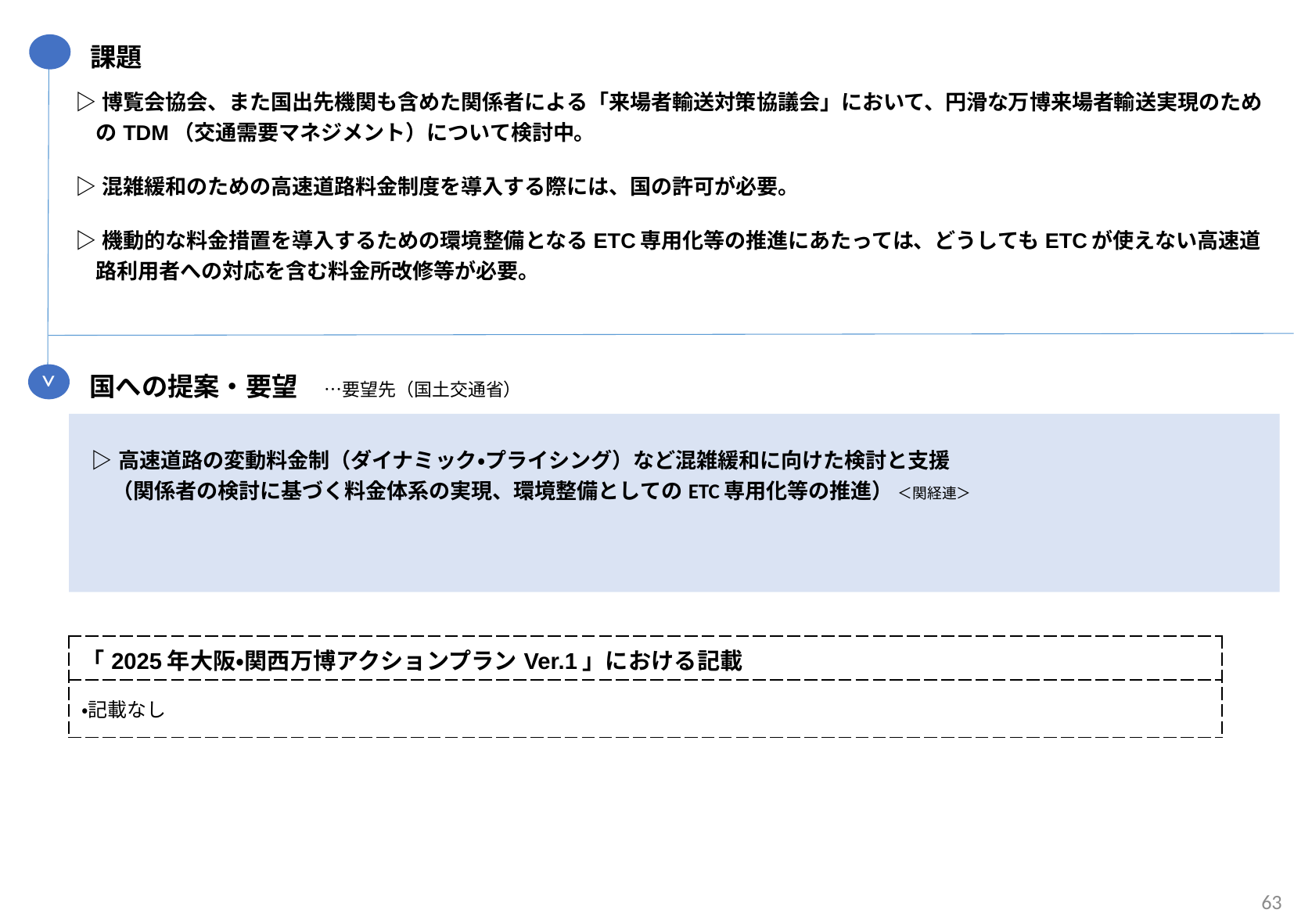

課題
| ▷博覧会協会、また国出先機関も含めた関係者による「来場者輸送対策協議会」において、円滑な万博来場者輸送実現のためのTDM（交通需要マネジメント）について検討中。 ▷混雑緩和のための高速道路料金制度を導入する際には、国の許可が必要。 ▷機動的な料金措置を導入するための環境整備となるETC専用化等の推進にあたっては、どうしてもETCが使えない高速道路利用者への対応を含む料金所改修等が必要。 |
| --- |
>

国への提案・要望　…要望先（国土交通省）

| ▷高速道路の変動料金制（ダイナミック・プライシング）など混雑緩和に向けた検討と支援 　（関係者の検討に基づく料金体系の実現、環境整備としてのETC専用化等の推進） ＜関経連＞ |
| --- |
|  |
| 「2025年大阪・関西万博アクションプランVer.1」における記載 |
| --- |
| ・記載なし |

63